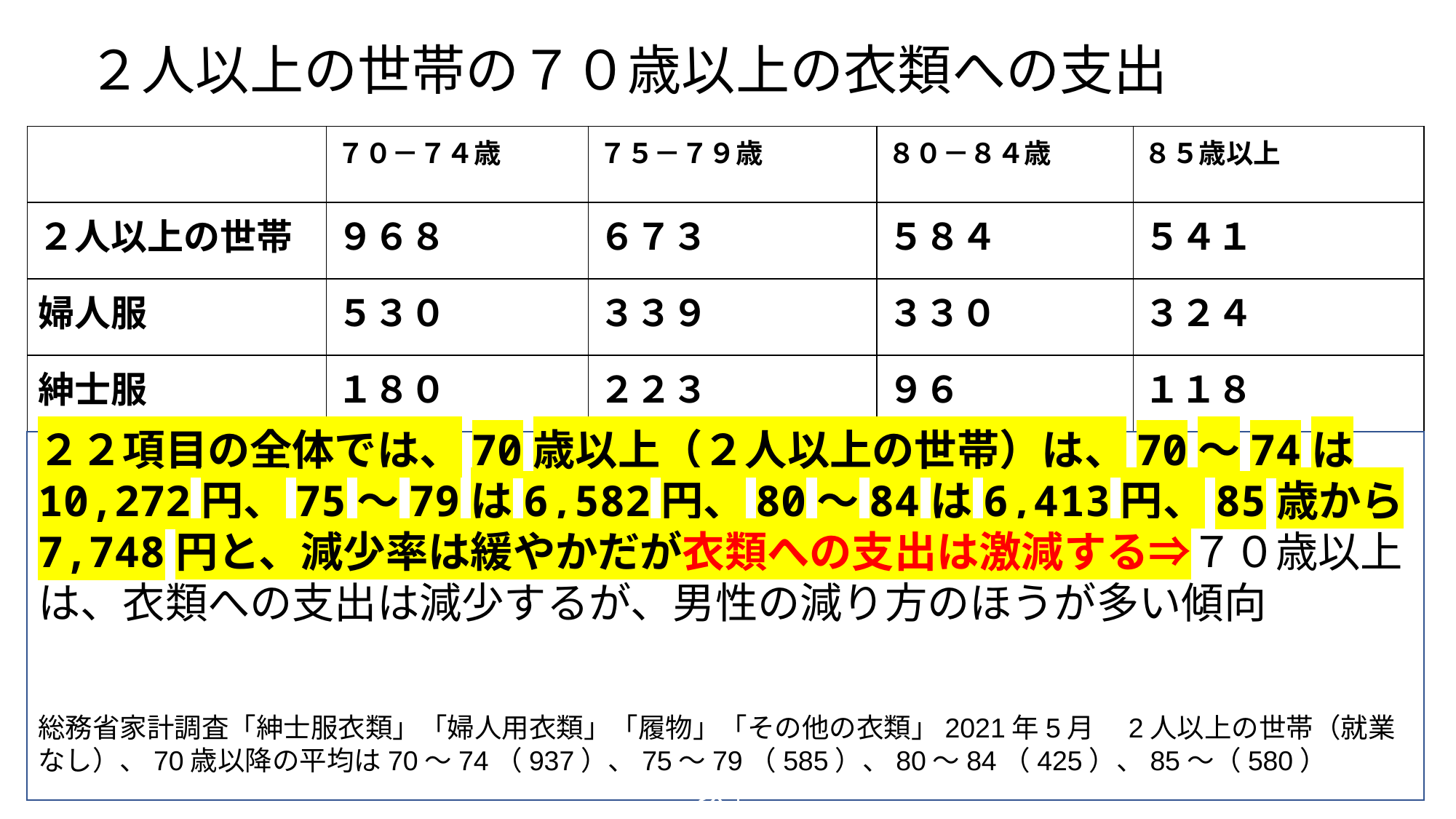

# ２人以上の世帯の７０歳以上の衣類への支出
|  | ７０－７４歳 | ７５－７９歳 | ８０－８４歳 | ８５歳以上 |
| --- | --- | --- | --- | --- |
| ２人以上の世帯 | ９６８ | ６７３ | ５８４ | ５４１ |
| 婦人服 | ５３０ | ３３９ | ３３０ | ３２４ |
| 紳士服 | １８０ | ２２３ | ９６ | １１８ |
２２項目の全体では、70歳以上（２人以上の世帯）は、70～74は10,272円、75～79は6,582円、80～84は6,413円、85歳から7,748円と、減少率は緩やかだが衣類への支出は激減する⇒７０歳以上は、衣類への支出は減少するが、男性の減り方のほうが多い傾向

総務省家計調査「紳士服衣類」「婦人用衣類」「履物」「その他の衣類」2021年5月　2人以上の世帯（就業なし）、70歳以降の平均は70～74（937）、75～79（585）、80～84（425）、85～（580）
以上